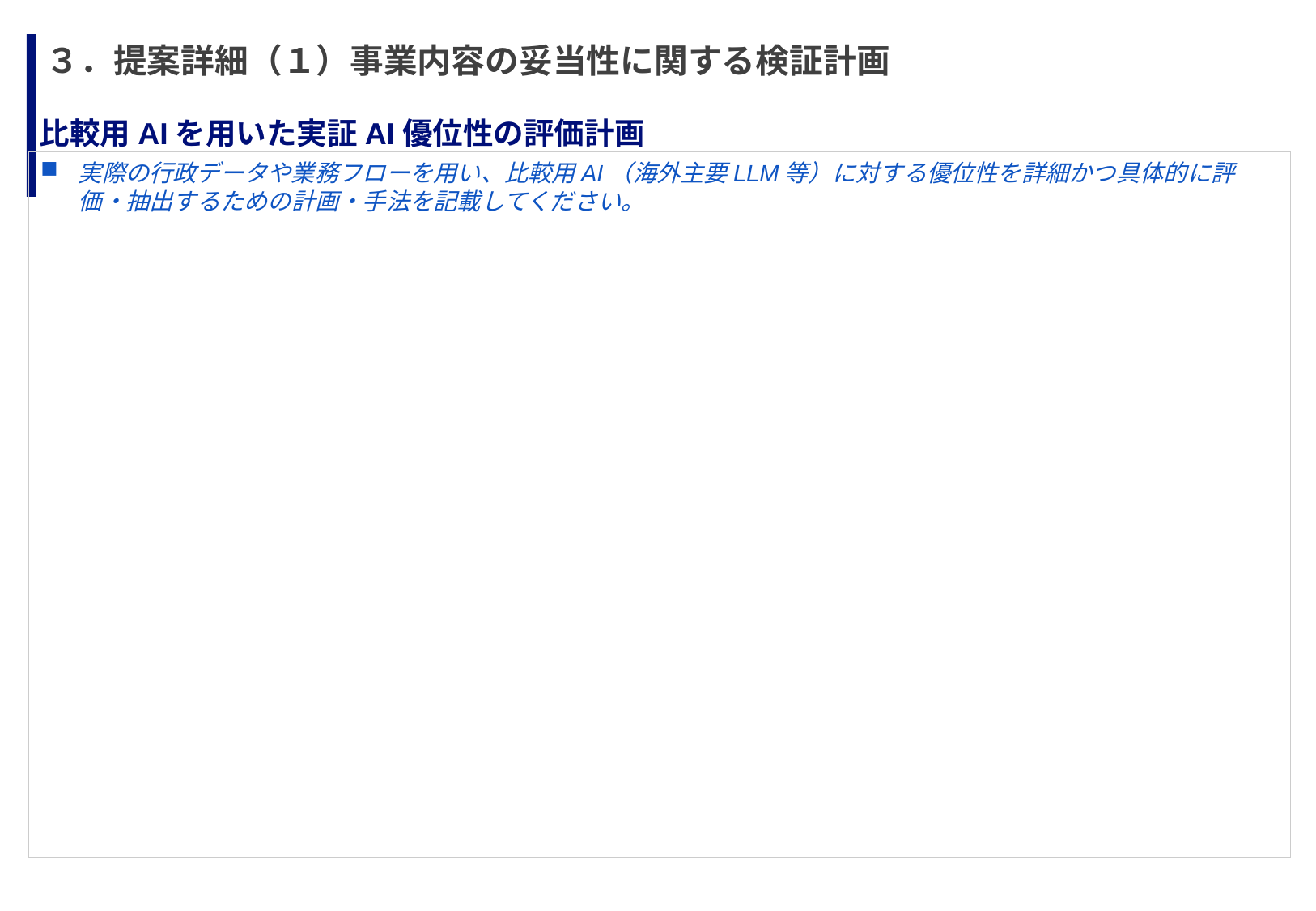

# ３．提案詳細（１）事業内容の妥当性に関する検証計画

比較用AIを用いた実証AI優位性の評価計画
実際の行政データや業務フローを用い、比較用AI（海外主要LLM等）に対する優位性を詳細かつ具体的に評価・抽出するための計画・手法を記載してください。